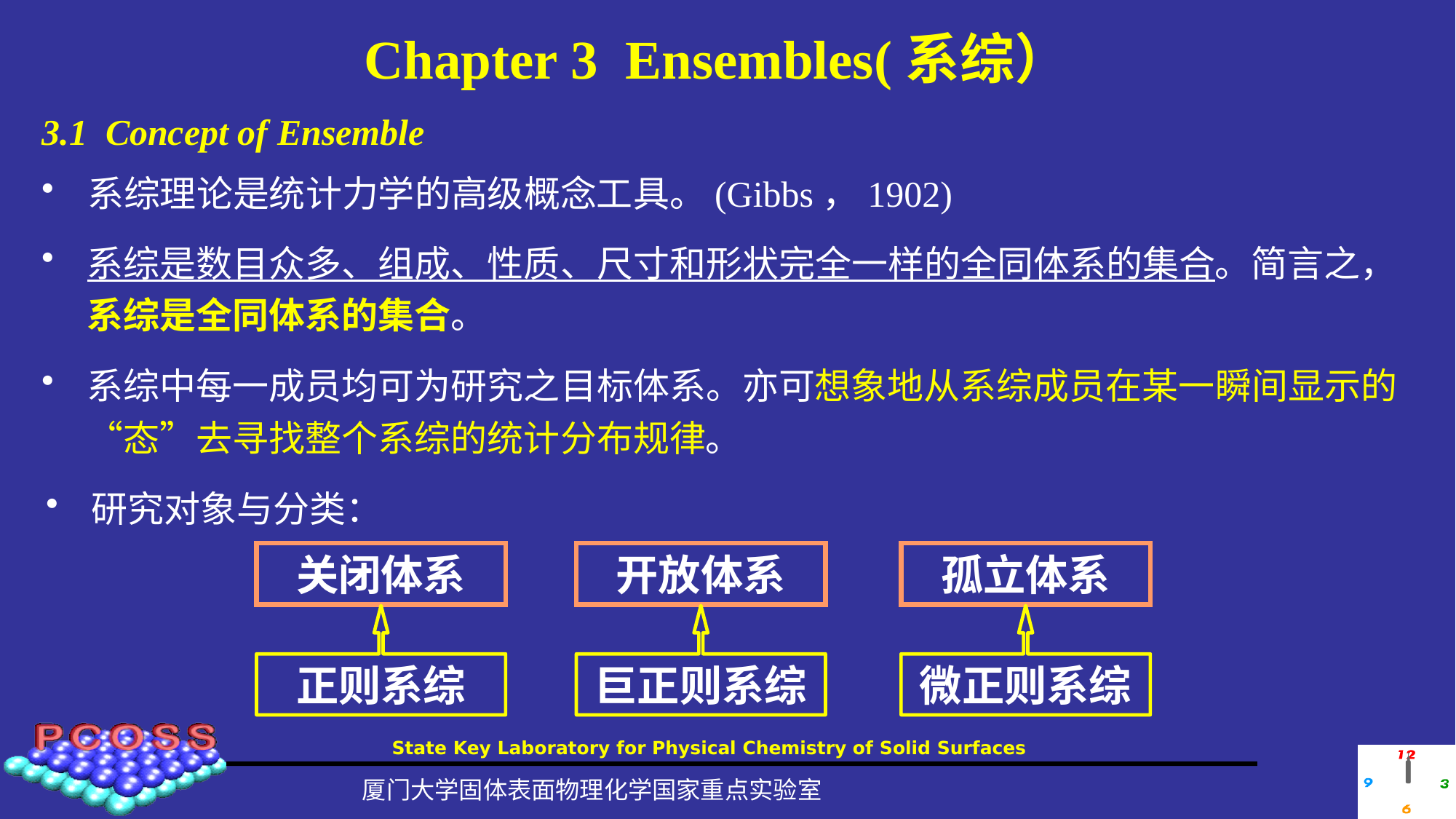

# Chapter 3  Ensembles(系综）
3.1  Concept of Ensemble
系综理论是统计力学的高级概念工具。(Gibbs，1902)
系综是数目众多、组成、性质、尺寸和形状完全一样的全同体系的集合。简言之，系综是全同体系的集合。
系综中每一成员均可为研究之目标体系。亦可想象地从系综成员在某一瞬间显示的“态”去寻找整个系综的统计分布规律。
研究对象与分类：
关闭体系
开放体系
孤立体系
正则系综
巨正则系综
微正则系综